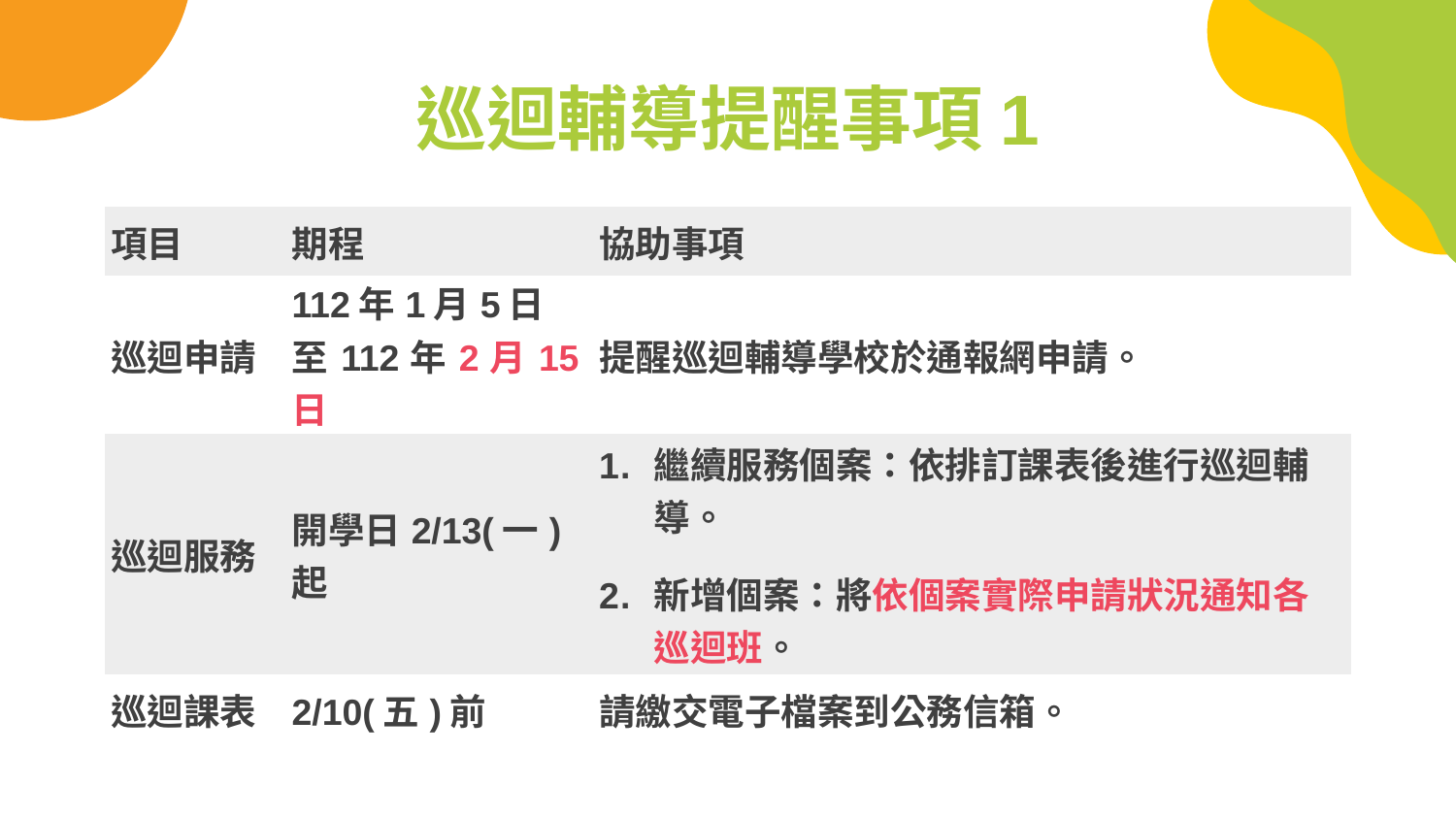

# 巡迴輔導提醒事項1
| 項目 | 期程 | 協助事項 |
| --- | --- | --- |
| 巡迴申請 | 112年1月5日 至112年2月15日 | 提醒巡迴輔導學校於通報網申請。 |
| 巡迴服務 | 開學日2/13(一)起 | 繼續服務個案：依排訂課表後進行巡迴輔導。 新增個案：將依個案實際申請狀況通知各巡迴班。 |
| 巡迴課表 | 2/10(五)前 | 請繳交電子檔案到公務信箱。 |